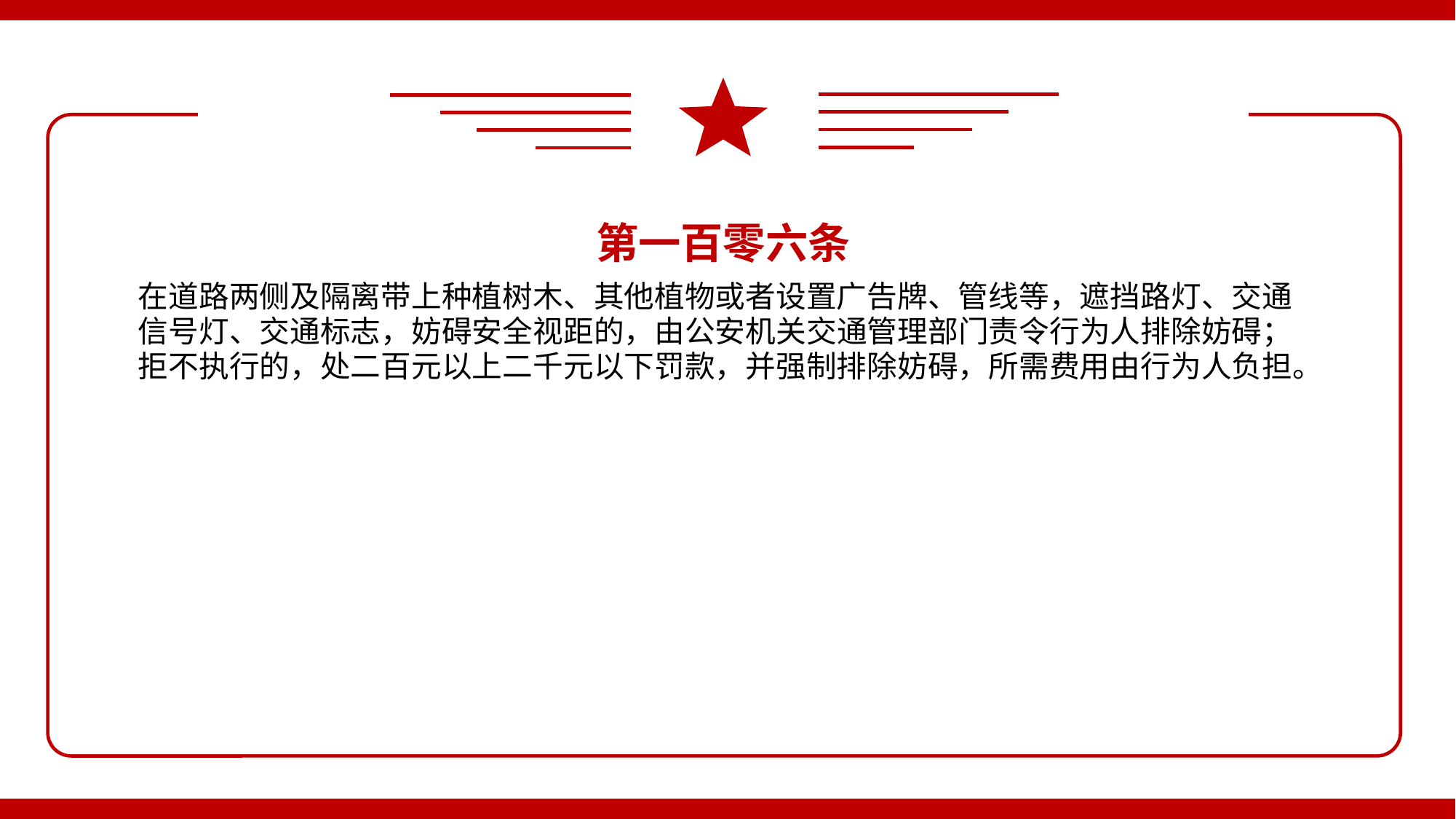

第一百零六条
在道路两侧及隔离带上种植树木、其他植物或者设置广告牌、管线等，遮挡路灯、交通信号灯、交通标志，妨碍安全视距的，由公安机关交通管理部门责令行为人排除妨碍；拒不执行的，处二百元以上二千元以下罚款，并强制排除妨碍，所需费用由行为人负担。